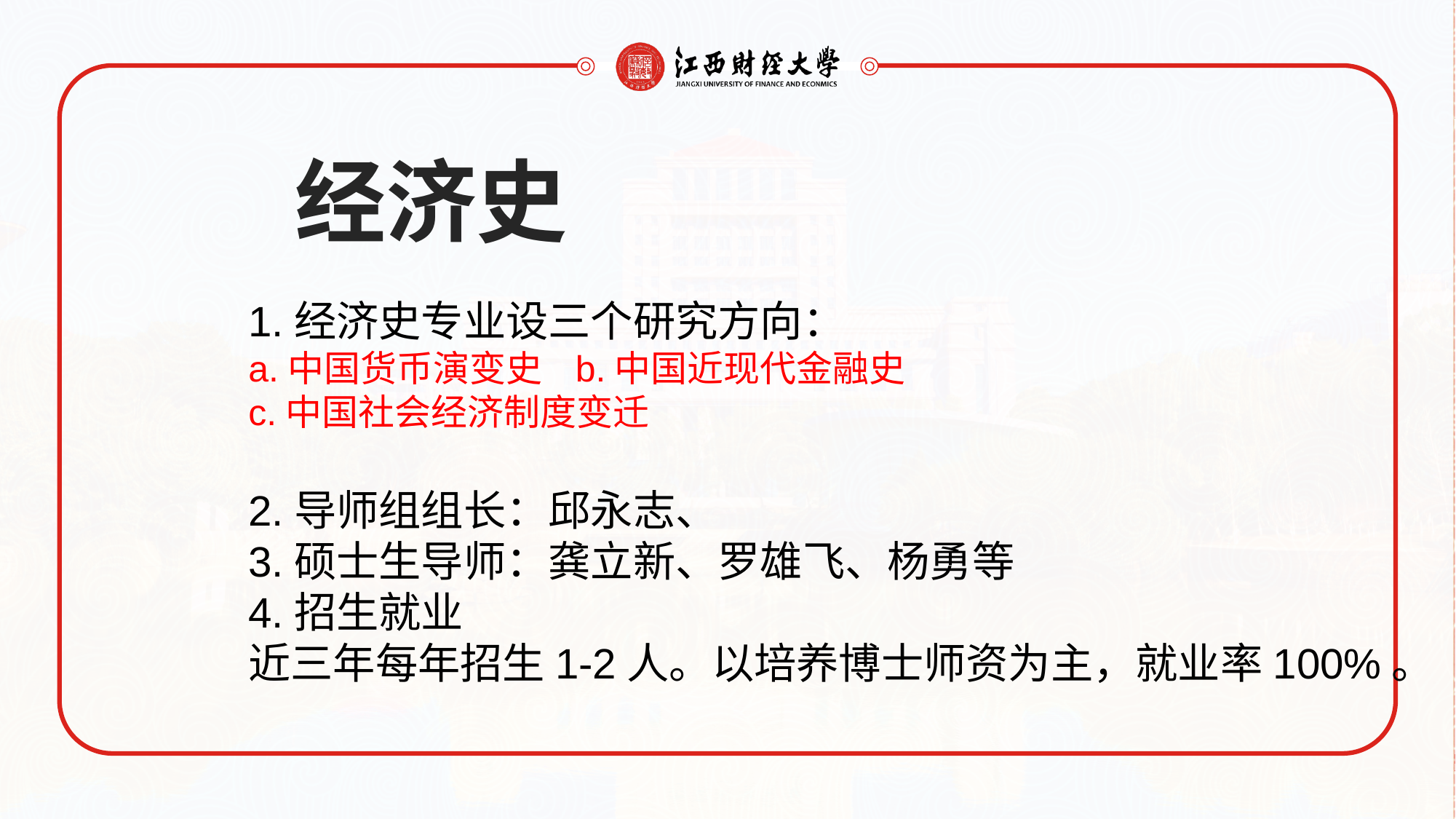

经济史
1.经济史专业设三个研究方向：
a.中国货币演变史   b.中国近现代金融史
c.中国社会经济制度变迁

2.导师组组长：邱永志、
3.硕士生导师：龚立新、罗雄飞、杨勇等
4.招生就业
近三年每年招生1-2人。以培养博士师资为主，就业率100%。